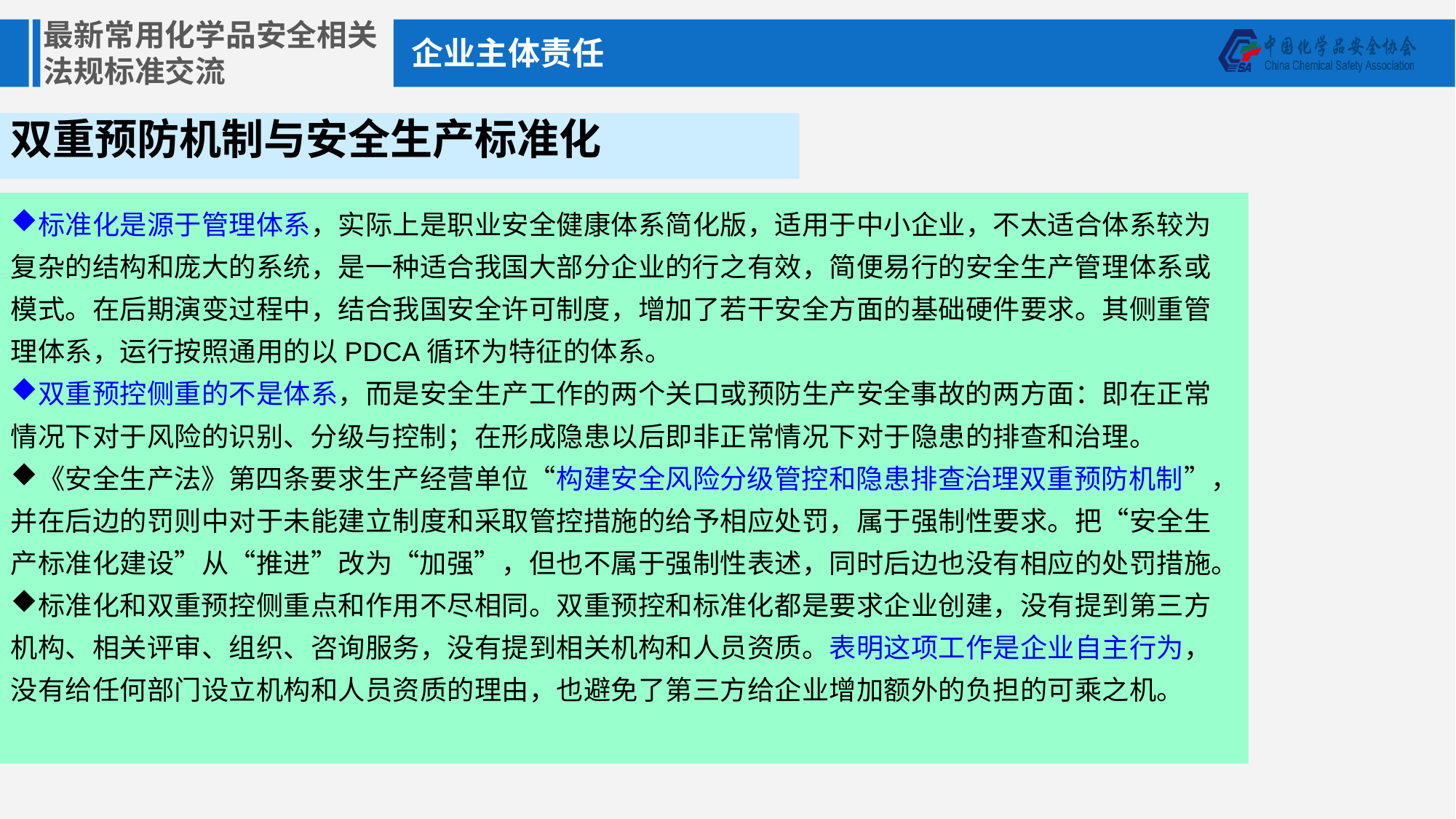

企业主体责任
双重预防机制与安全生产标准化
标准化是源于管理体系，实际上是职业安全健康体系简化版，适用于中小企业，不太适合体系较为复杂的结构和庞大的系统，是一种适合我国大部分企业的行之有效，简便易行的安全生产管理体系或模式。在后期演变过程中，结合我国安全许可制度，增加了若干安全方面的基础硬件要求。其侧重管理体系，运行按照通用的以PDCA循环为特征的体系。
双重预控侧重的不是体系，而是安全生产工作的两个关口或预防生产安全事故的两方面：即在正常情况下对于风险的识别、分级与控制；在形成隐患以后即非正常情况下对于隐患的排查和治理。
《安全生产法》第四条要求生产经营单位“构建安全风险分级管控和隐患排查治理双重预防机制”，并在后边的罚则中对于未能建立制度和采取管控措施的给予相应处罚，属于强制性要求。把“安全生产标准化建设”从“推进”改为“加强”，但也不属于强制性表述，同时后边也没有相应的处罚措施。
标准化和双重预控侧重点和作用不尽相同。双重预控和标准化都是要求企业创建，没有提到第三方机构、相关评审、组织、咨询服务，没有提到相关机构和人员资质。表明这项工作是企业自主行为，没有给任何部门设立机构和人员资质的理由，也避免了第三方给企业增加额外的负担的可乘之机。